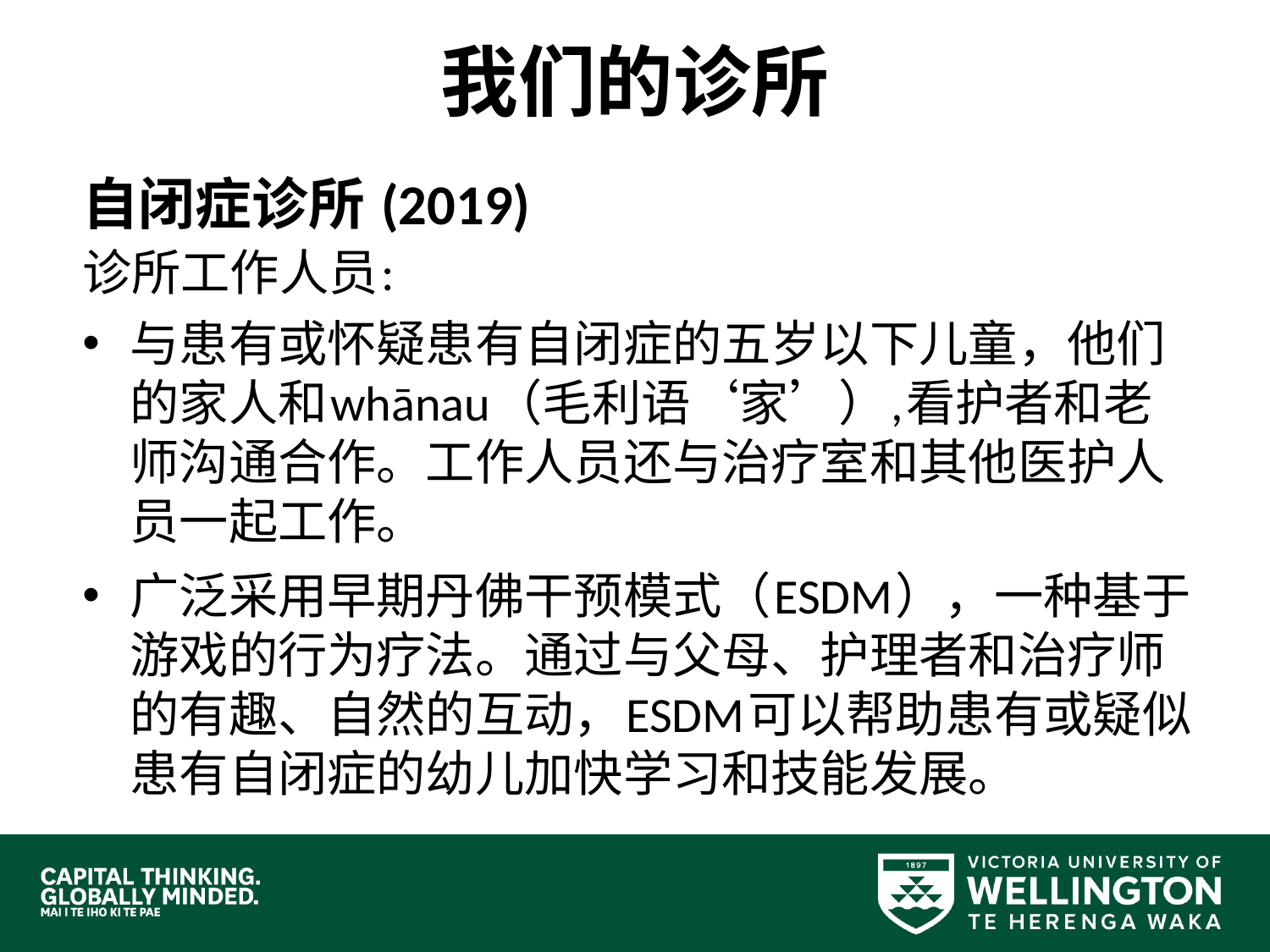

# 我们的诊所
自闭症诊所 (2019)
诊所工作人员:
与患有或怀疑患有自闭症的五岁以下儿童，他们的家人和whānau（毛利语‘家’）,看护者和老师沟通合作。工作人员还与治疗室和其他医护人员一起工作。
广泛采用早期丹佛干预模式（ESDM），一种基于游戏的行为疗法。通过与父母、护理者和治疗师的有趣、自然的互动，ESDM可以帮助患有或疑似患有自闭症的幼儿加快学习和技能发展。